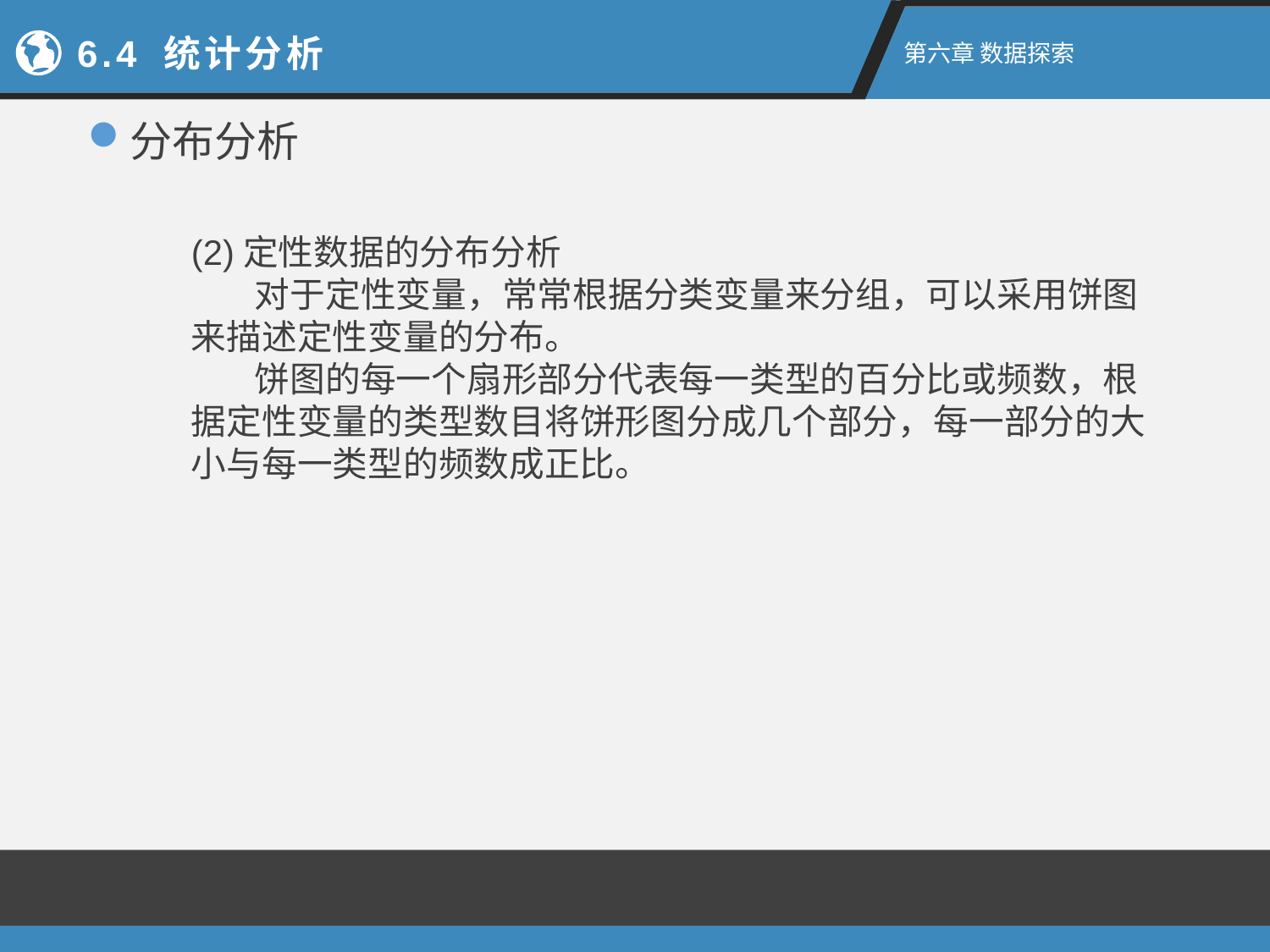

6.4 统计分析

第六章 数据探索
分布分析
(2)定性数据的分布分析
对于定性变量，常常根据分类变量来分组，可以采用饼图来描述定性变量的分布。
饼图的每一个扇形部分代表每一类型的百分比或频数，根据定性变量的类型数目将饼形图分成几个部分，每一部分的大小与每一类型的频数成正比。